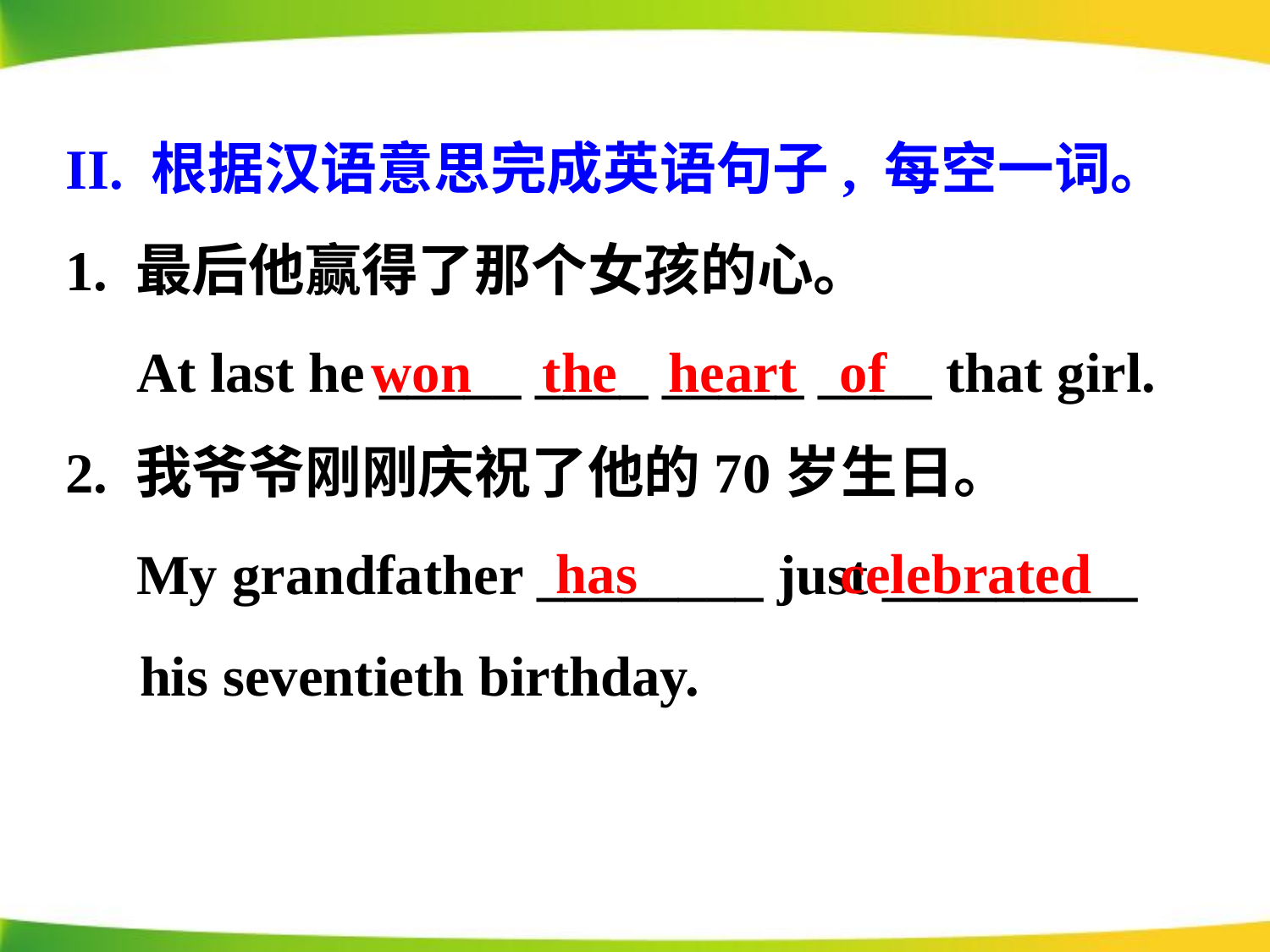

II. 根据汉语意思完成英语句子, 每空一词。
1. 最后他赢得了那个女孩的心。
     At last he _____ ____ _____ ____ that girl.
2. 我爷爷刚刚庆祝了他的70岁生日。
     My grandfather ________ just _________ his seventieth birthday.
 won     the
heart   of
has
celebrated